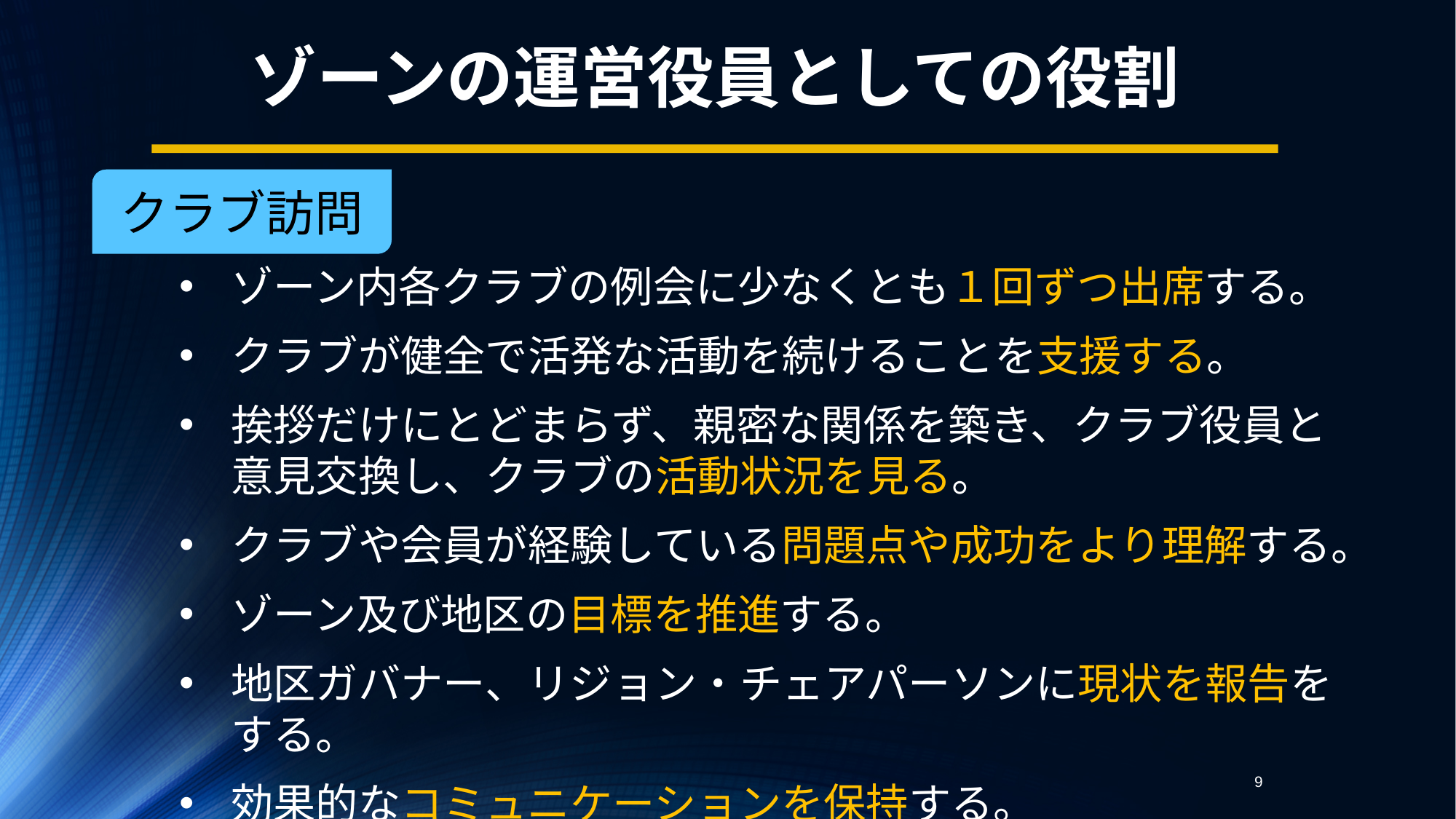

ゾーンの運営役員としての役割

クラブ訪問
ゾーン内各クラブの例会に少なくとも１回ずつ出席する。
クラブが健全で活発な活動を続けることを支援する。
挨拶だけにとどまらず、親密な関係を築き、クラブ役員と意見交換し、クラブの活動状況を見る。
クラブや会員が経験している問題点や成功をより理解する。
ゾーン及び地区の目標を推進する。
地区ガバナー、リジョン・チェアパーソンに現状を報告をする。
効果的なコミュニケーションを保持する。
9